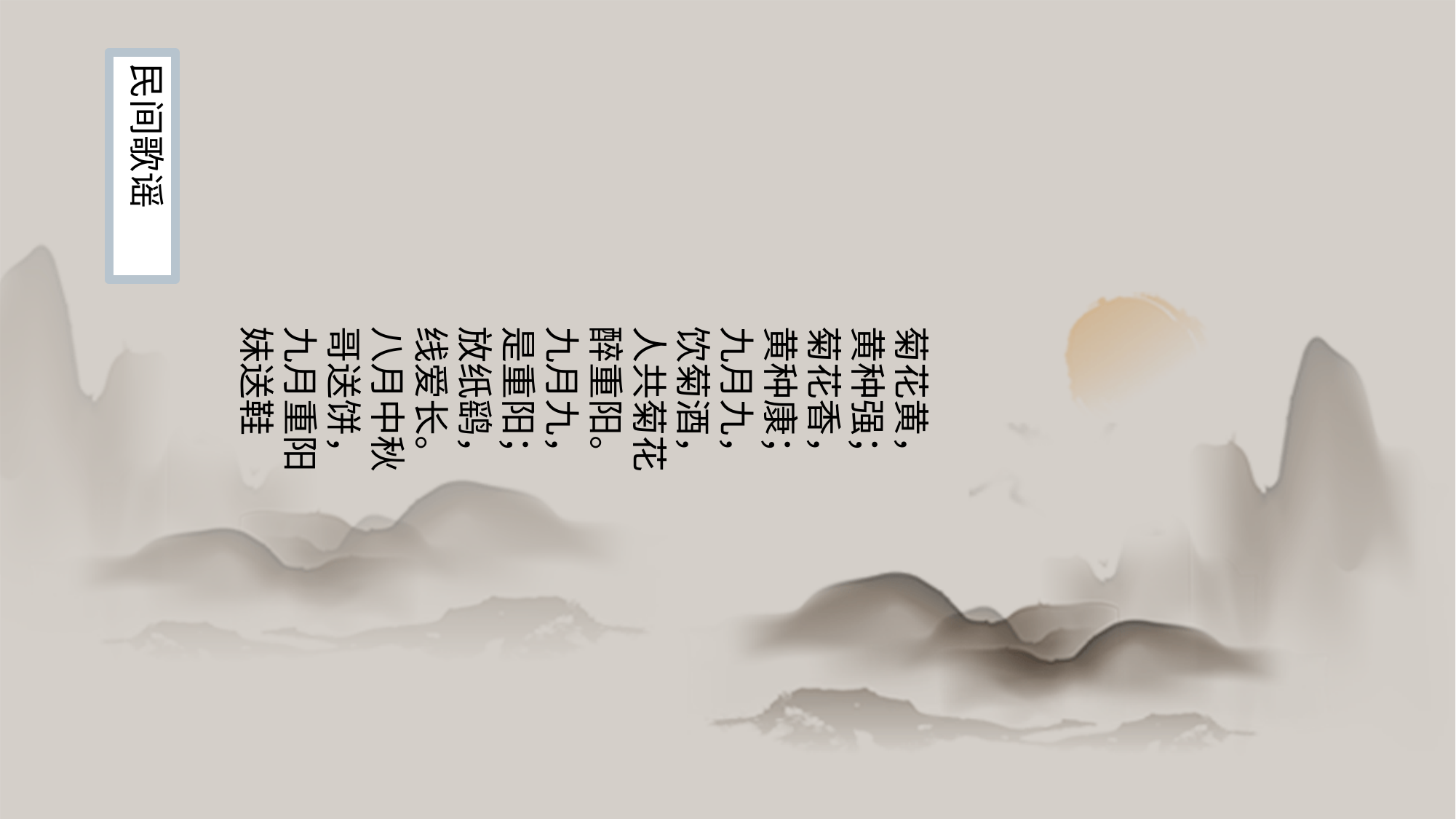

民间歌谣
菊花黄，黄种强；菊花香，黄种康；九月九，饮菊酒，人共菊花醉重阳。
九月九，是重阳；放纸鹞，线爱长。
八月中秋哥送饼，九月重阳妹送鞋